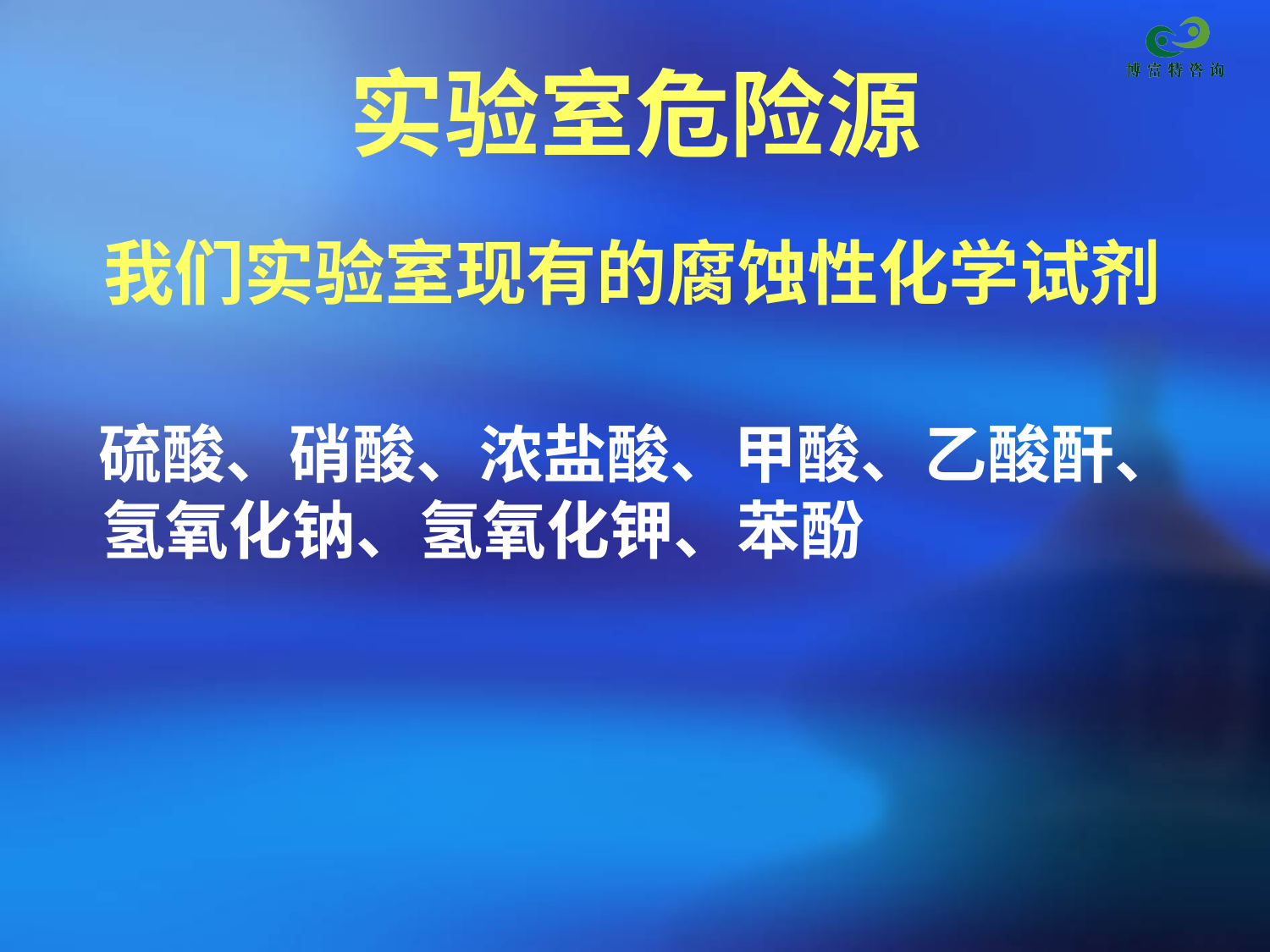

# 实验室危险源
  我们实验室现有的腐蚀性化学试剂

  硫酸、硝酸、浓盐酸、甲酸、乙酸酐、氢氧化钠、氢氧化钾、苯酚